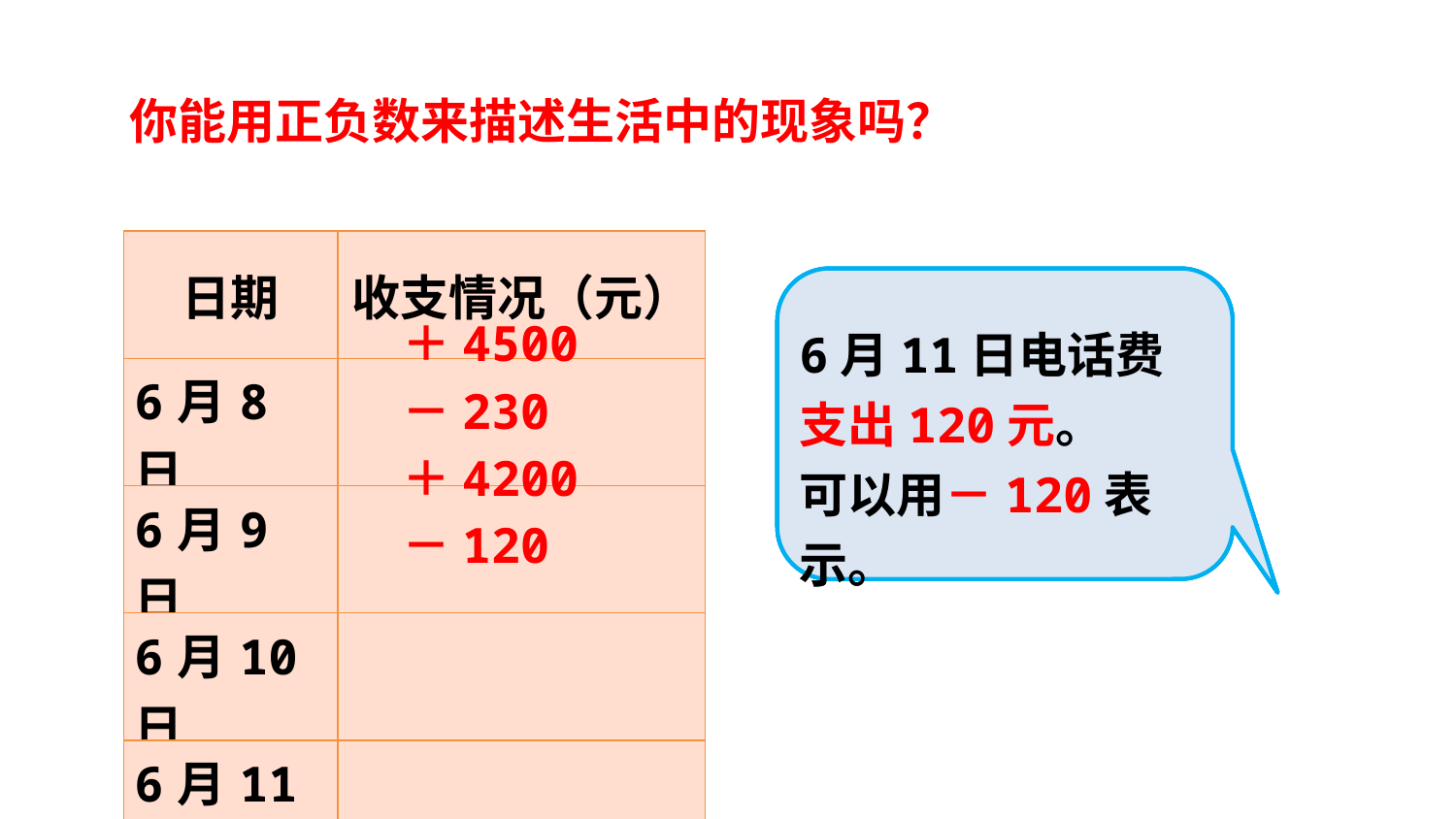

你能用正负数来描述生活中的现象吗？
| 日期 | 收支情况（元） |
| --- | --- |
| 6月8日 |  |
| 6月9日 |  |
| 6月10日 |  |
| 6月11日 |  |
| …… | …… |

6月8日爸爸工资收入4500元。可以用＋4500表示。

6月9日水电液化气费支出230元。
可以用-230表示。

6月10日妈妈工资收入4200元。
可以用+4200表示。

6月11日电话费支出120元。
可以用－120表示。
＋4500
－230
＋4200
－120